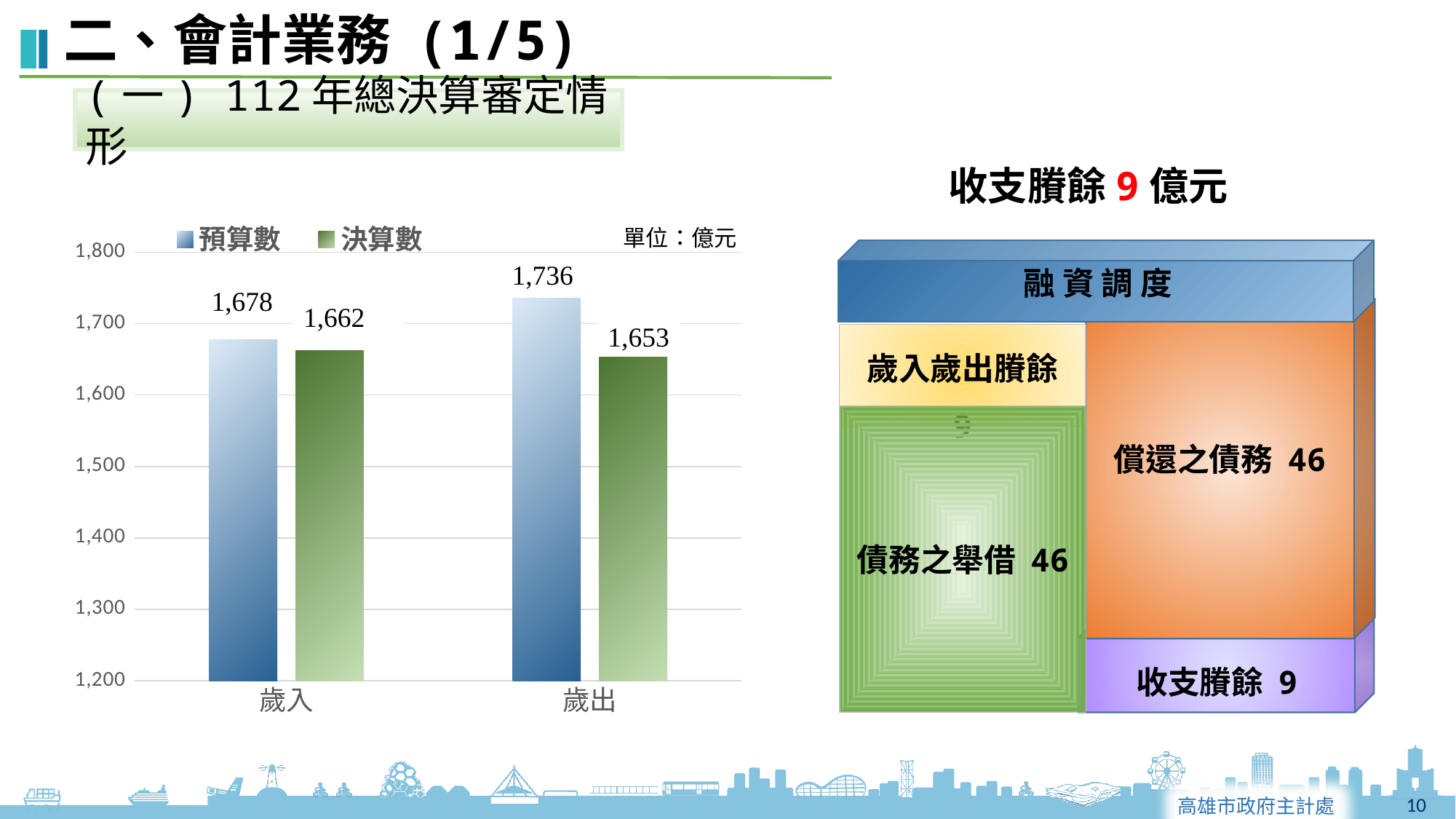

二、會計業務 (1/5)
(一) 112年總決算審定情形
收支賸餘9億元

### Chart

| Category | 預算數 | 決算數 |
|---|---|---|
| 歲入 | 1678.0 | 1662.17 |
| 歲出 | 1736.0 | 1653.08 |
融 資 調 度

償還之債務 46
1,653
歲入歲出賸餘 9
債務之舉借 46
收支賸餘 9